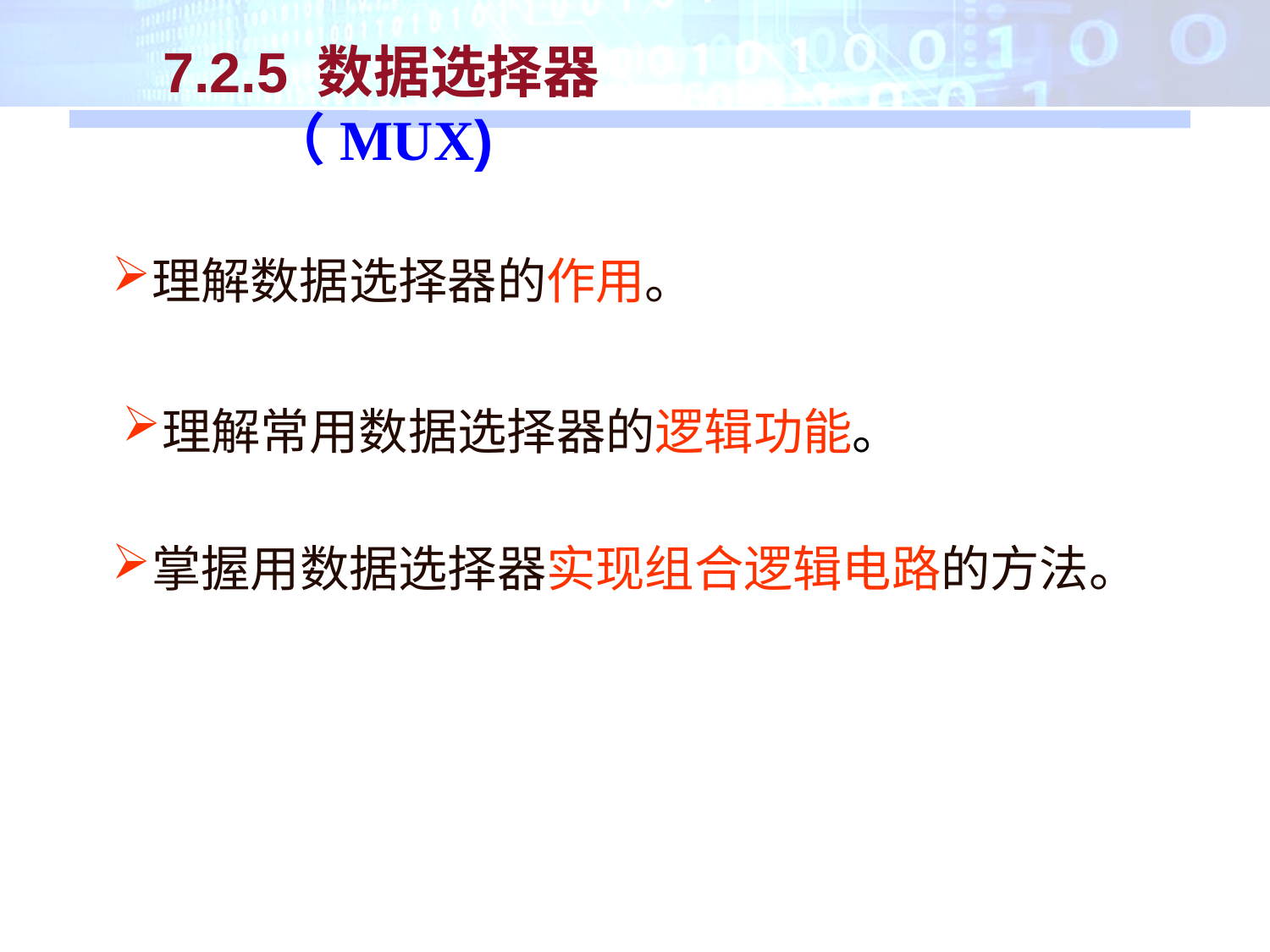

7.2.5 数据选择器（MUX)
理解数据选择器的作用。
理解常用数据选择器的逻辑功能。
掌握用数据选择器实现组合逻辑电路的方法。